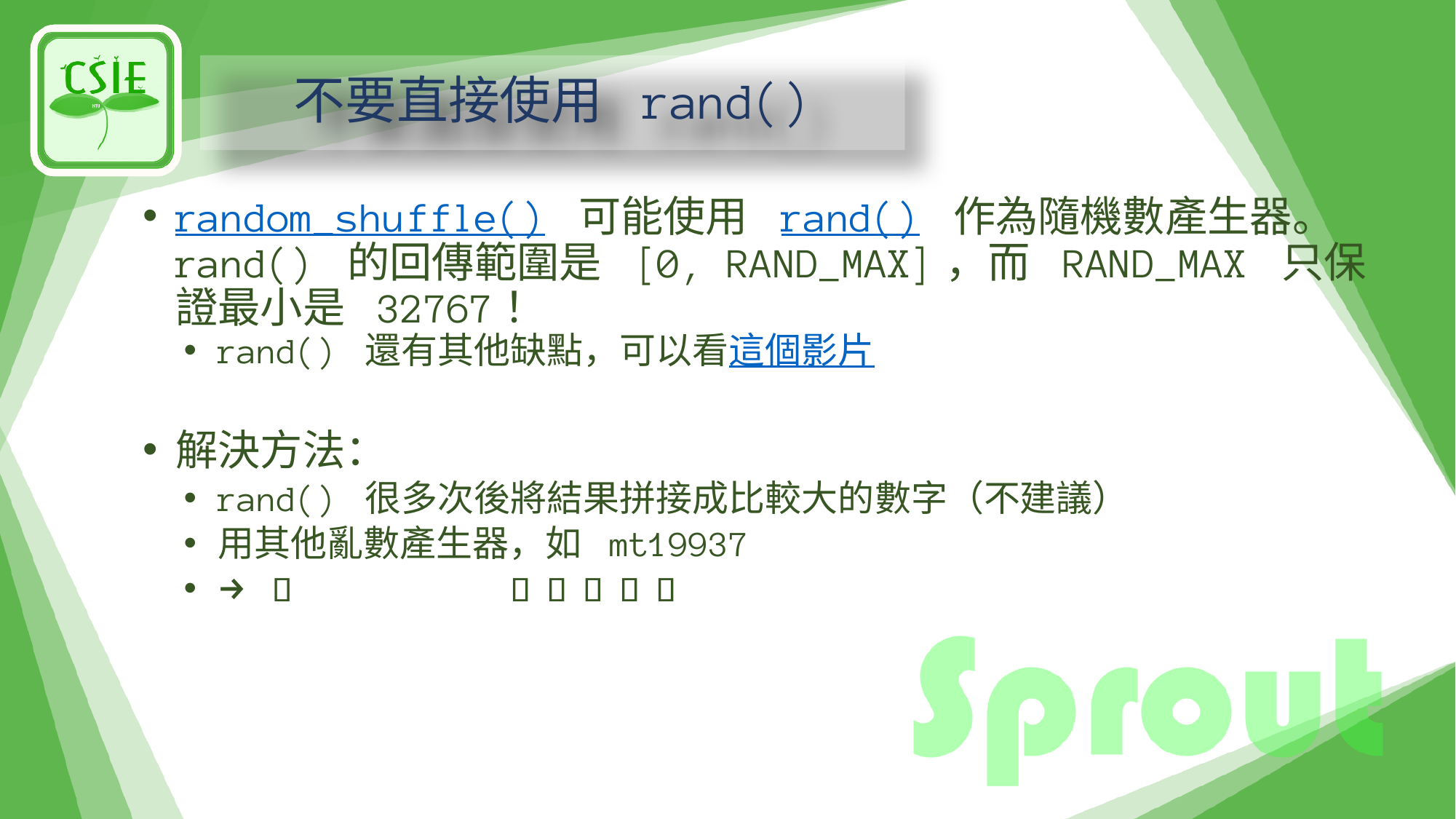

# 不要直接使用 rand()
random_shuffle() 可能使用 rand() 作為隨機數產生器。 rand() 的回傳範圍是 [0, RAND_MAX]，而 RAND_MAX 只保證最小是 32767！
rand() 還有其他缺點，可以看這個影片

解決方法：
rand() 很多次後將結果拼接成比較大的數字（不建議）
用其他亂數產生器，如 mt19937
追求更快效率 → 自己寫亂數